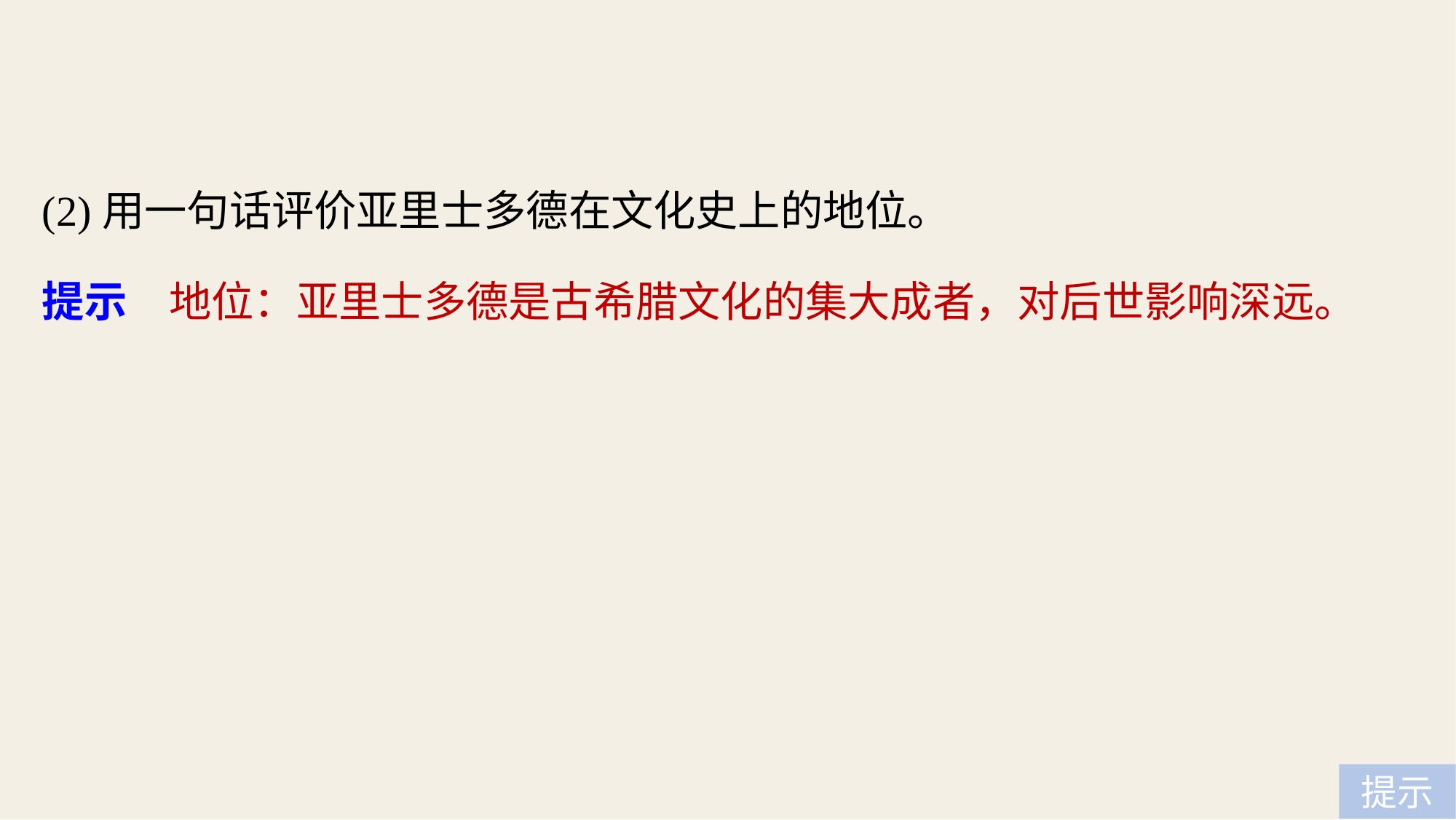

(2)用一句话评价亚里士多德在文化史上的地位。
提示　地位：亚里士多德是古希腊文化的集大成者，对后世影响深远。
提示